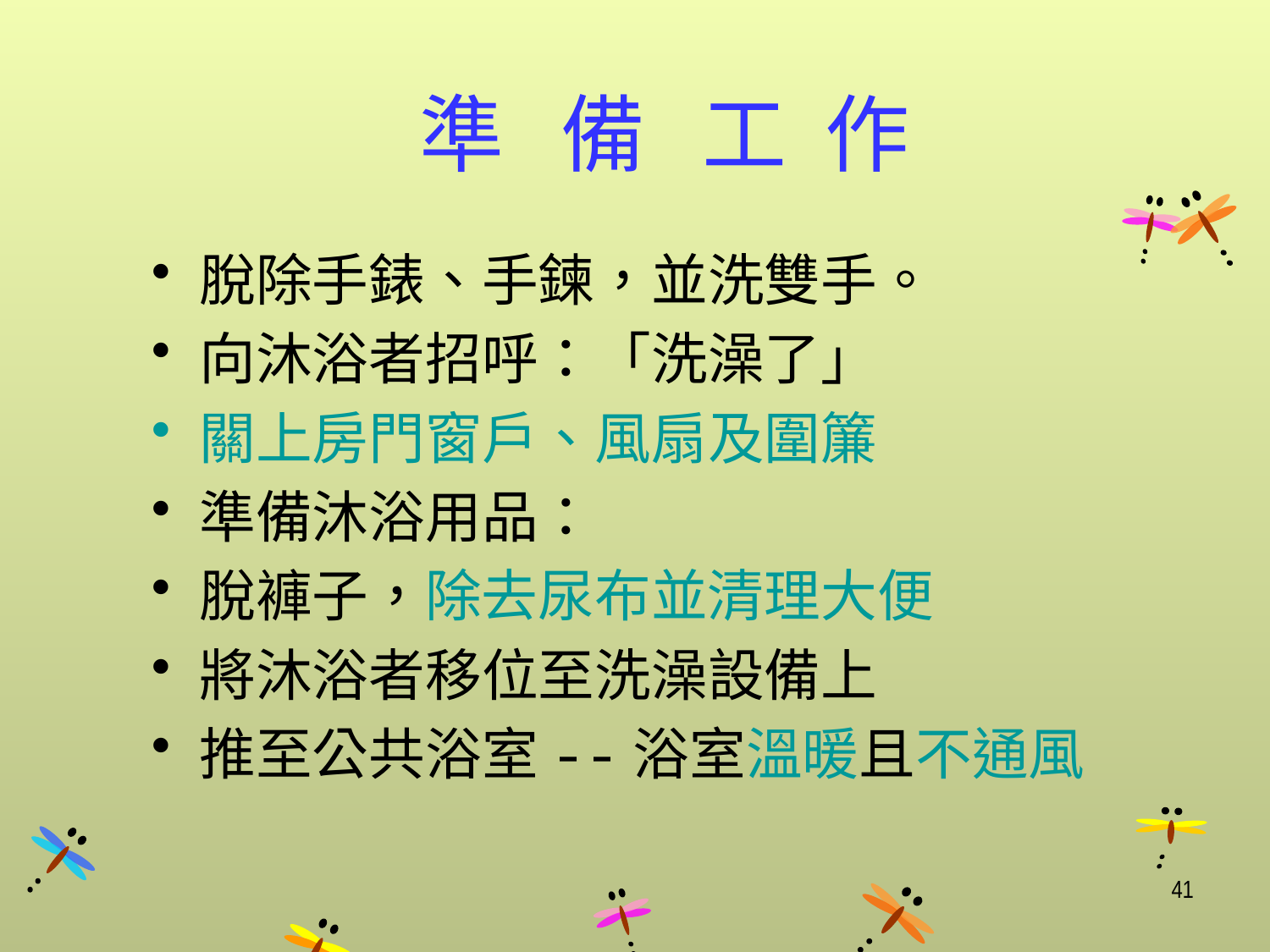

# 準   備   工  作
脫除手錶、手鍊，並洗雙手。
向沐浴者招呼：「洗澡了」
關上房門窗戶、風扇及圍簾
準備沐浴用品：
脫褲子，除去尿布並清理大便
將沐浴者移位至洗澡設備上
推至公共浴室--浴室溫暖且不通風
41